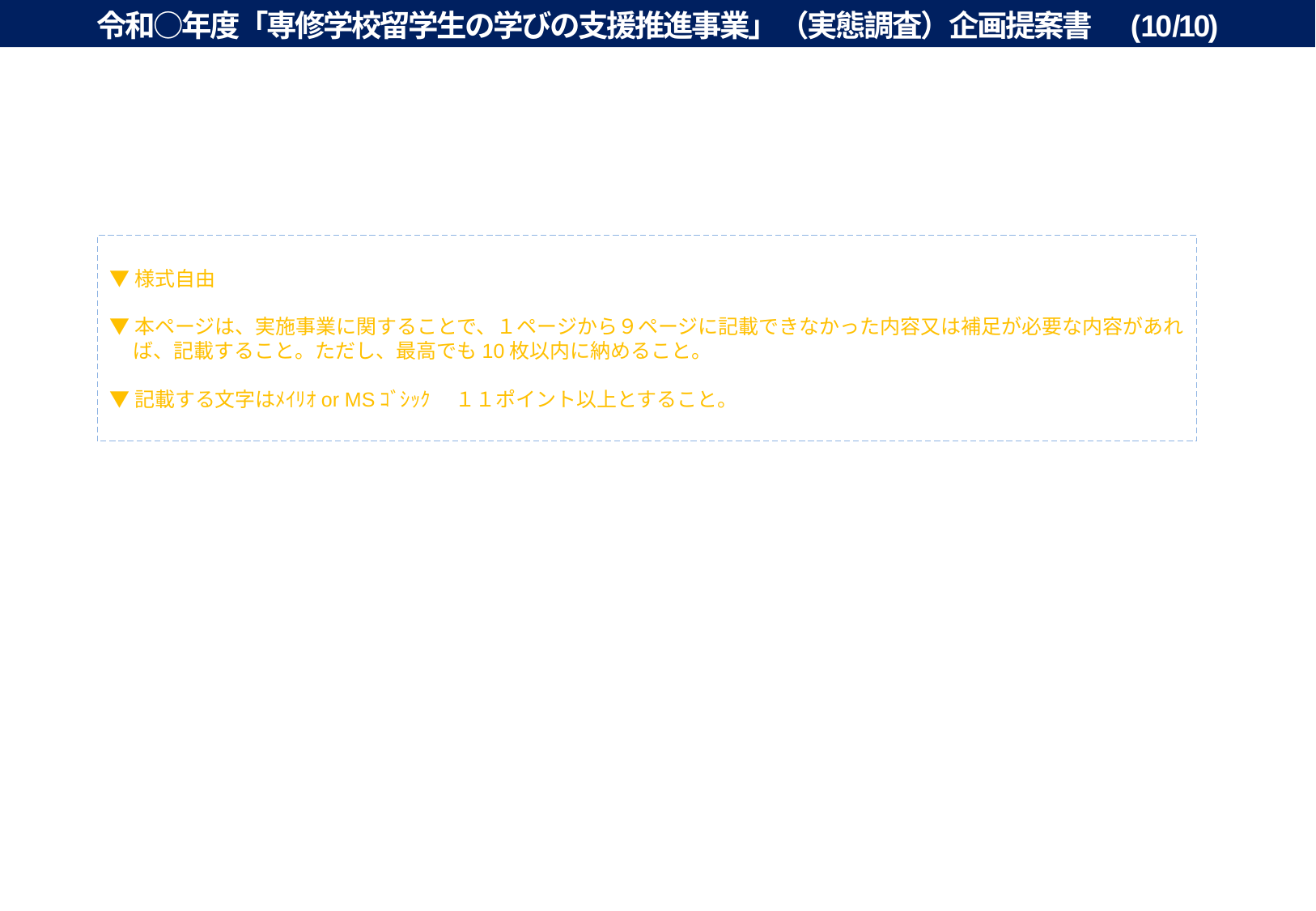

令和○年度「専修学校留学生の学びの支援推進事業」（実態調査）企画提案書　(10/10)

▼様式自由

▼本ページは、実施事業に関することで、１ページから９ページに記載できなかった内容又は補足が必要な内容があれば、記載すること。ただし、最高でも10枚以内に納めること。

▼記載する文字はﾒｲﾘｵor MSｺﾞｼｯｸ 　１１ポイント以上とすること。